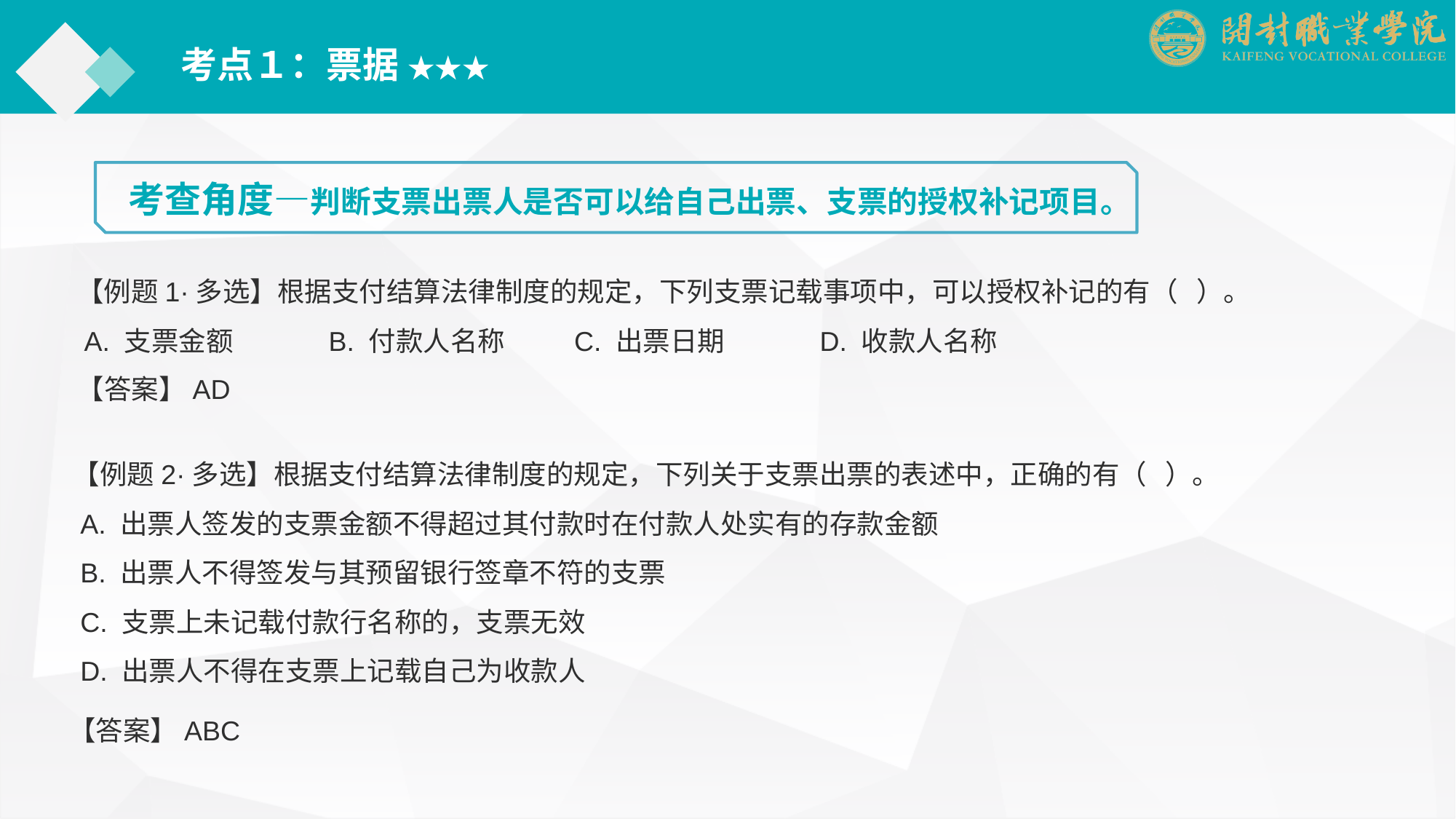

考点１：票据 ★★★

考查角度—判断支票出票人是否可以给自己出票、支票的授权补记项目。
【例题1·多选】根据支付结算法律制度的规定，下列支票记载事项中，可以授权补记的有（   ）。
 A. 支票金额	　B. 付款人名称	　　C. 出票日期	　　　D. 收款人名称
【答案】AD
【例题2·多选】根据支付结算法律制度的规定，下列关于支票出票的表述中，正确的有（   ）。
 A. 出票人签发的支票金额不得超过其付款时在付款人处实有的存款金额
 B. 出票人不得签发与其预留银行签章不符的支票
 C. 支票上未记载付款行名称的，支票无效
 D. 出票人不得在支票上记载自己为收款人
【答案】ABC